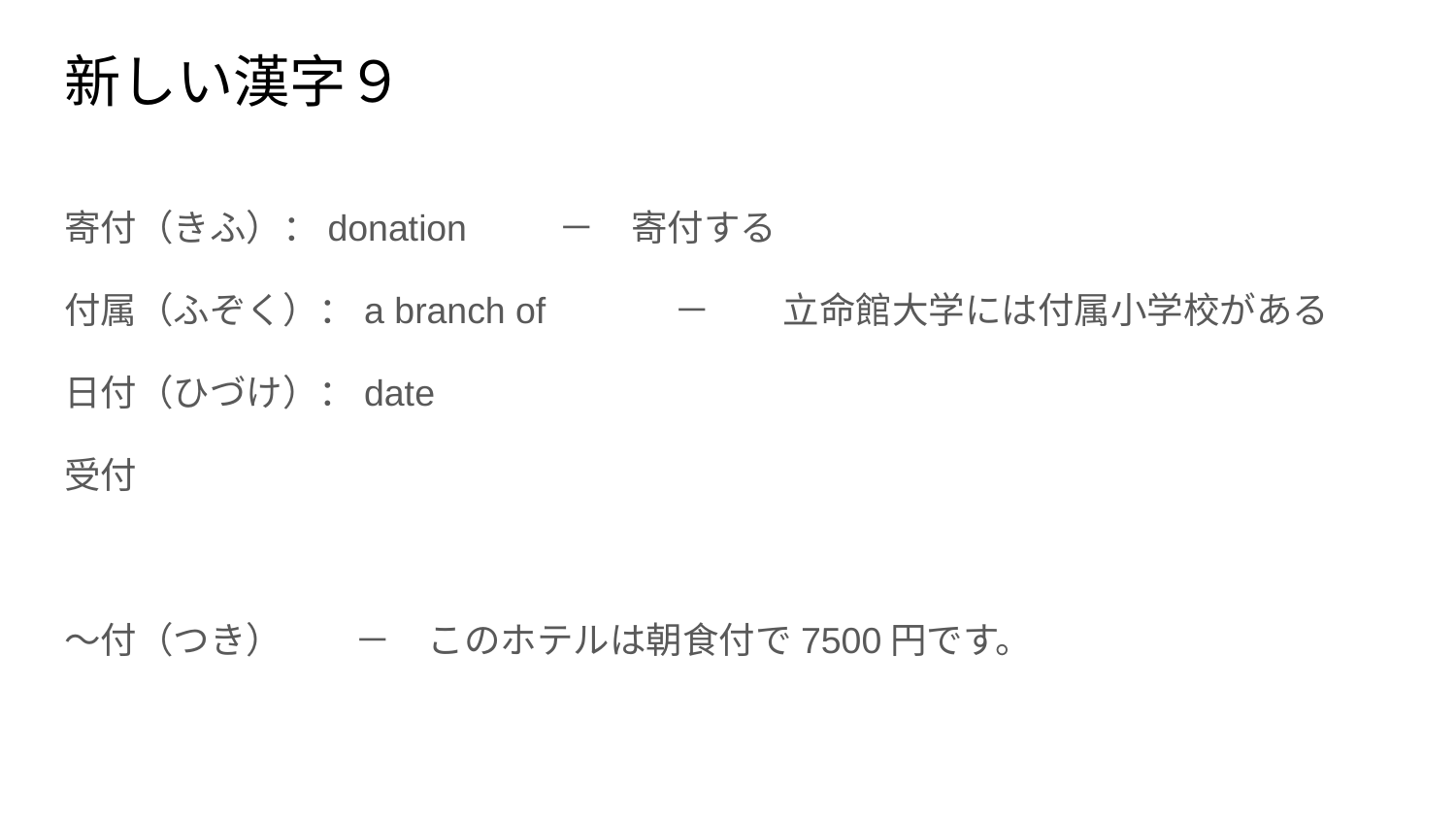

# 新しい漢字９
寄付（きふ）：donation 　　－　寄付する
付属（ふぞく）：a branch of 　　　－　　立命館大学には付属小学校がある
日付（ひづけ）：date
受付

～付（つき）　　－　このホテルは朝食付で7500円です。